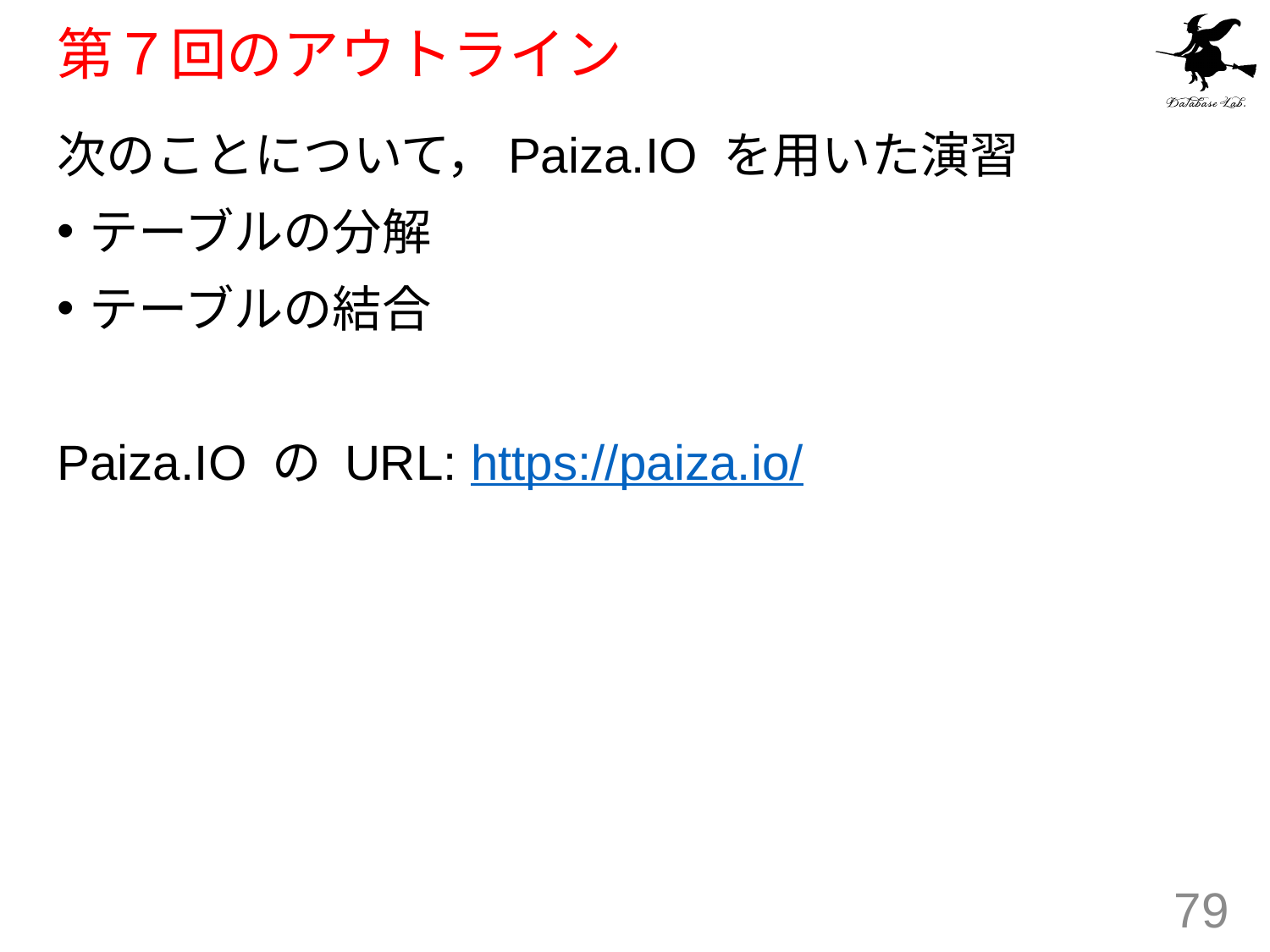

# 第７回のアウトライン
次のことについて，Paiza.IO を用いた演習
テーブルの分解
テーブルの結合

Paiza.IO の URL: https://paiza.io/
79